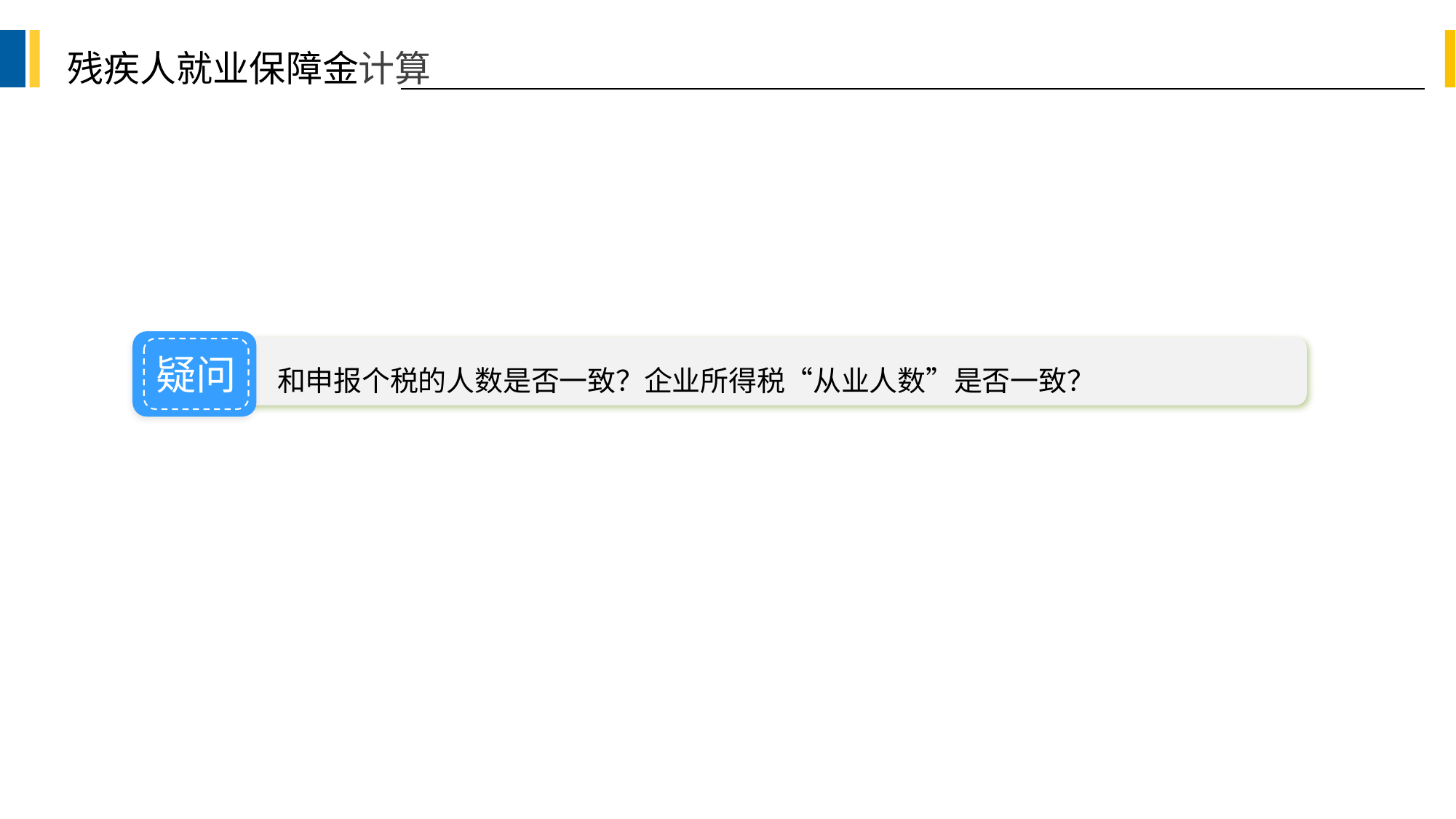

残疾人就业保障金计算

和申报个税的人数是否一致？企业所得税“从业人数”是否一致？
疑问